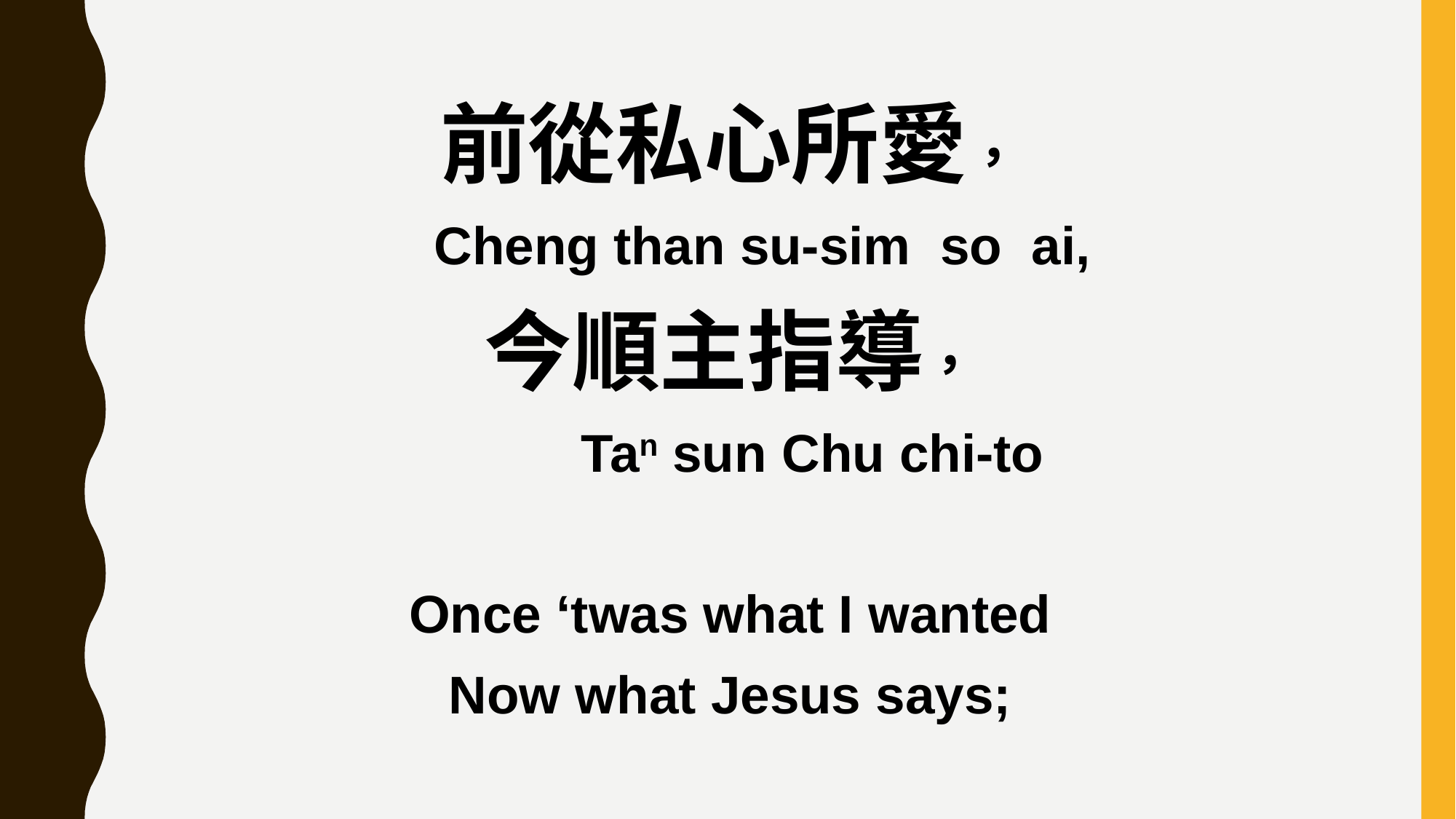

前從私心所愛，
                Cheng than su-sim  so  ai,
今順主指導，
                          Tan sun Chu chi-to

Once ‘twas what I wanted
Now what Jesus says;